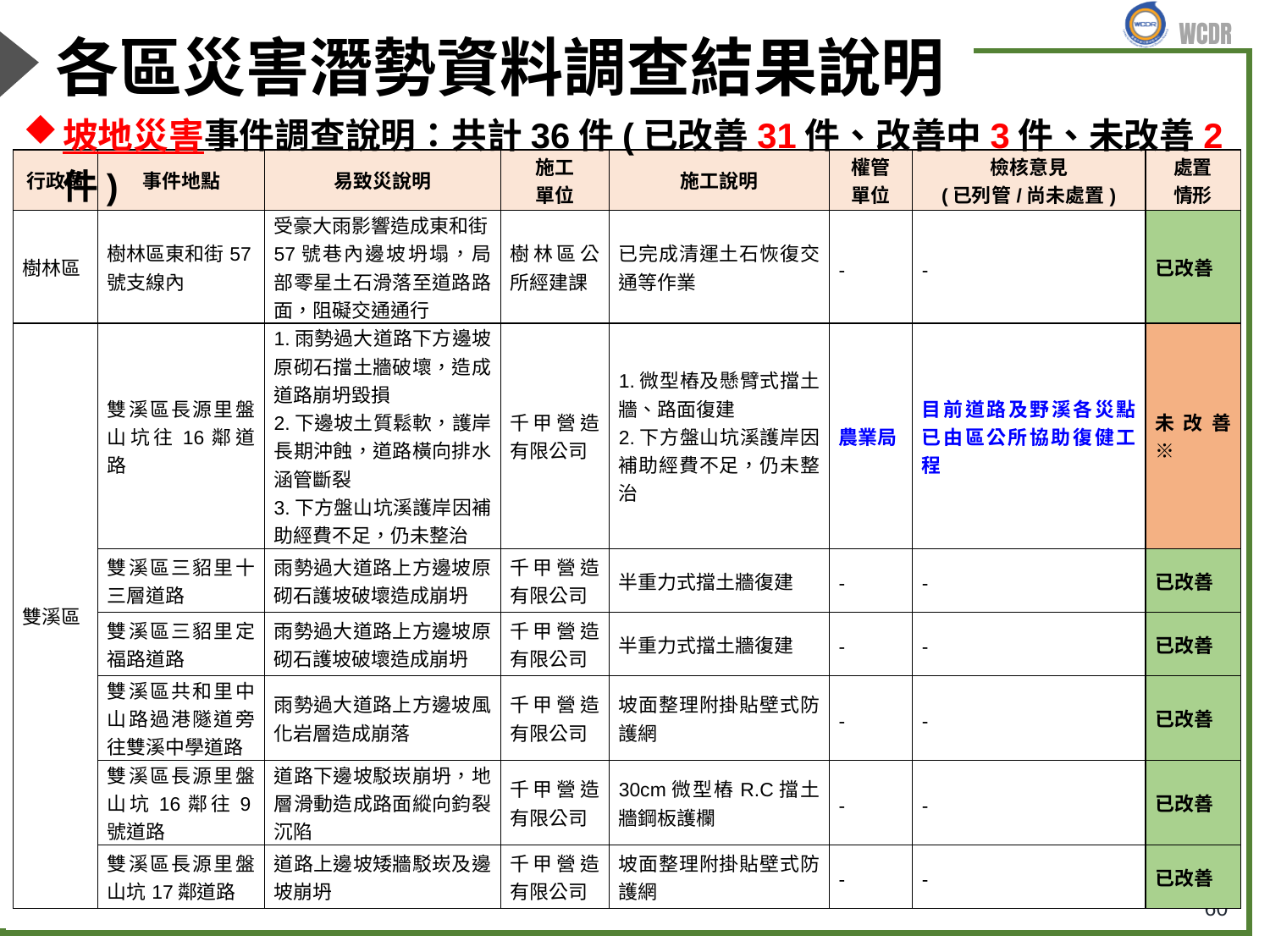

# 各區災害潛勢資料調查結果說明
坡地災害事件調查說明：共計36件(已改善31件、改善中3件、未改善2件)
| 行政區 | 事件地點 | 易致災說明 | 施工 單位 | 施工說明 | 權管 單位 | 檢核意見 (已列管/尚未處置) | 處置 情形 |
| --- | --- | --- | --- | --- | --- | --- | --- |
| 樹林區 | 樹林區東和街57號支線內 | 受豪大雨影響造成東和街57號巷內邊坡坍塌，局部零星土石滑落至道路路面，阻礙交通通行 | 樹林區公所經建課 | 已完成清運土石恢復交通等作業 | - | - | 已改善 |
| 雙溪區 | 雙溪區長源里盤山坑往16鄰道路 | 1.雨勢過大道路下方邊坡原砌石擋土牆破壞，造成道路崩坍毀損 2.下邊坡土質鬆軟，護岸長期沖蝕，道路橫向排水涵管斷裂 3.下方盤山坑溪護岸因補助經費不足，仍未整治 | 千甲營造有限公司 | 1.微型樁及懸臂式擋土牆、路面復建 2.下方盤山坑溪護岸因補助經費不足，仍未整治 | 農業局 | 目前道路及野溪各災點已由區公所協助復健工程 | 未改善※ |
|  | 雙溪區三貂里十三層道路 | 雨勢過大道路上方邊坡原砌石護坡破壞造成崩坍 | 千甲營造有限公司 | 半重力式擋土牆復建 | - | - | 已改善 |
|  | 雙溪區三貂里定福路道路 | 雨勢過大道路上方邊坡原砌石護坡破壞造成崩坍 | 千甲營造有限公司 | 半重力式擋土牆復建 | - | - | 已改善 |
|  | 雙溪區共和里中山路過港隧道旁往雙溪中學道路 | 雨勢過大道路上方邊坡風化岩層造成崩落 | 千甲營造有限公司 | 坡面整理附掛貼壁式防護網 | - | - | 已改善 |
|  | 雙溪區長源里盤山坑16鄰往9號道路 | 道路下邊坡駁崁崩坍，地層滑動造成路面縱向鈞裂沉陷 | 千甲營造有限公司 | 30cm微型樁R.C擋土牆鋼板護欄 | - | - | 已改善 |
|  | 雙溪區長源里盤山坑17鄰道路 | 道路上邊坡矮牆駁崁及邊坡崩坍 | 千甲營造有限公司 | 坡面整理附掛貼壁式防護網 | - | - | 已改善 |
60